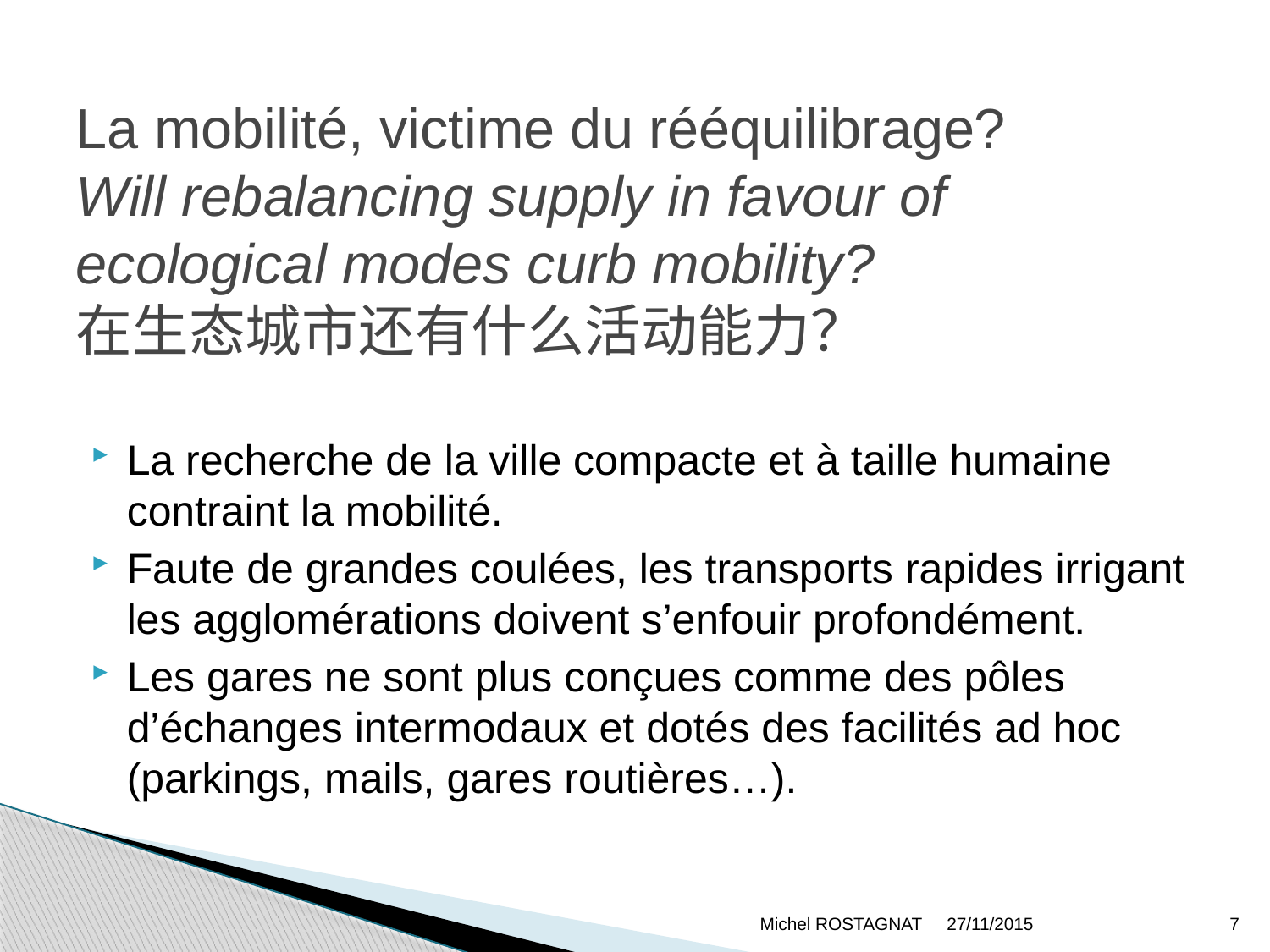

# La mobilité, victime du rééquilibrage? Will rebalancing supply in favour of ecological modes curb mobility? 在生态城市还有什么活动能力？
La recherche de la ville compacte et à taille humaine contraint la mobilité.
Faute de grandes coulées, les transports rapides irrigant les agglomérations doivent s’enfouir profondément.
Les gares ne sont plus conçues comme des pôles d’échanges intermodaux et dotés des facilités ad hoc (parkings, mails, gares routières…).
Michel ROSTAGNAT
27/11/2015
7